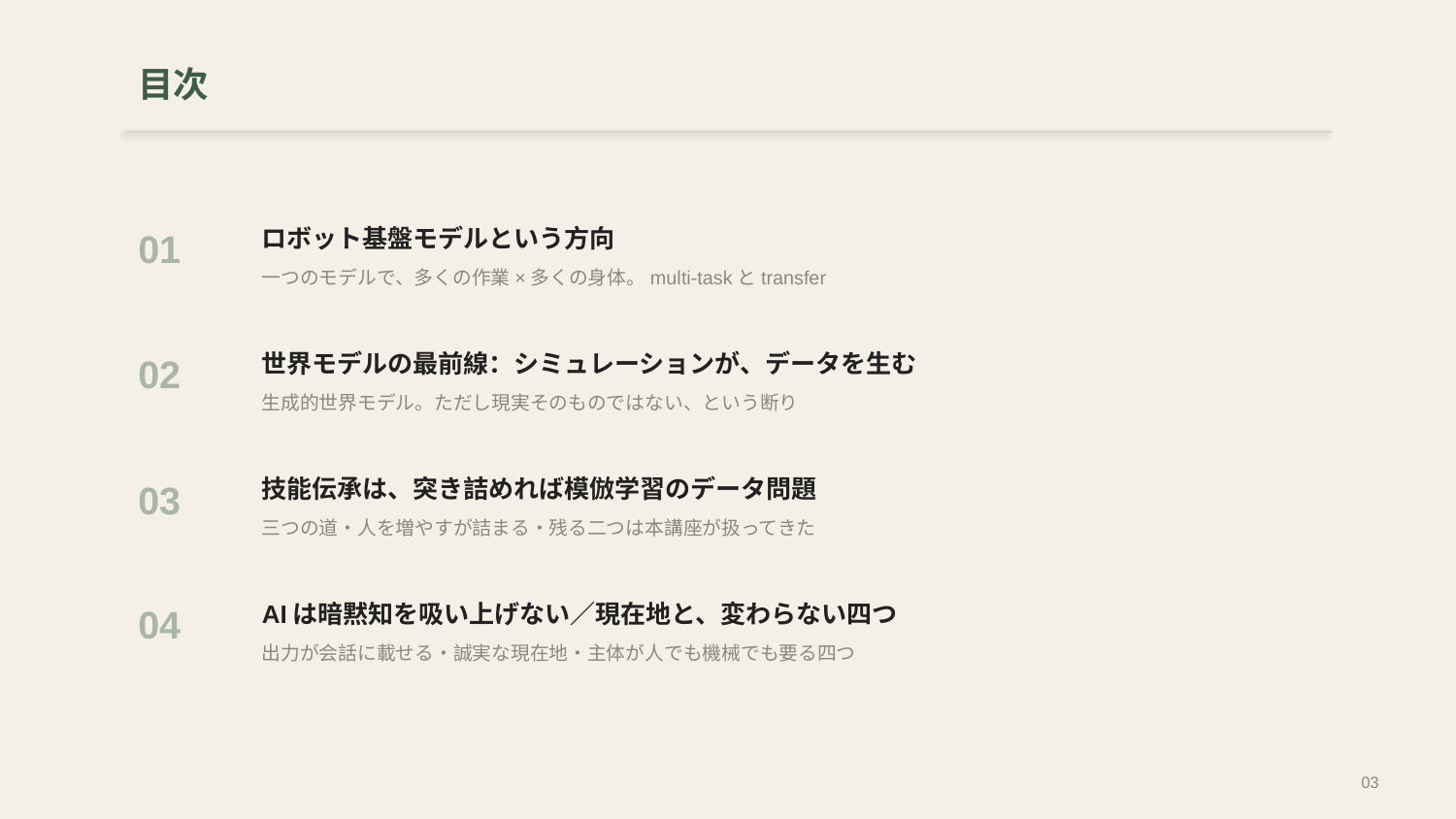

目次

ロボット基盤モデルという方向
一つのモデルで、多くの作業×多くの身体。multi-taskとtransfer
01
世界モデルの最前線：シミュレーションが、データを生む
生成的世界モデル。ただし現実そのものではない、という断り
02
技能伝承は、突き詰めれば模倣学習のデータ問題
三つの道・人を増やすが詰まる・残る二つは本講座が扱ってきた
03
AIは暗黙知を吸い上げない／現在地と、変わらない四つ
出力が会話に載せる・誠実な現在地・主体が人でも機械でも要る四つ
04
03